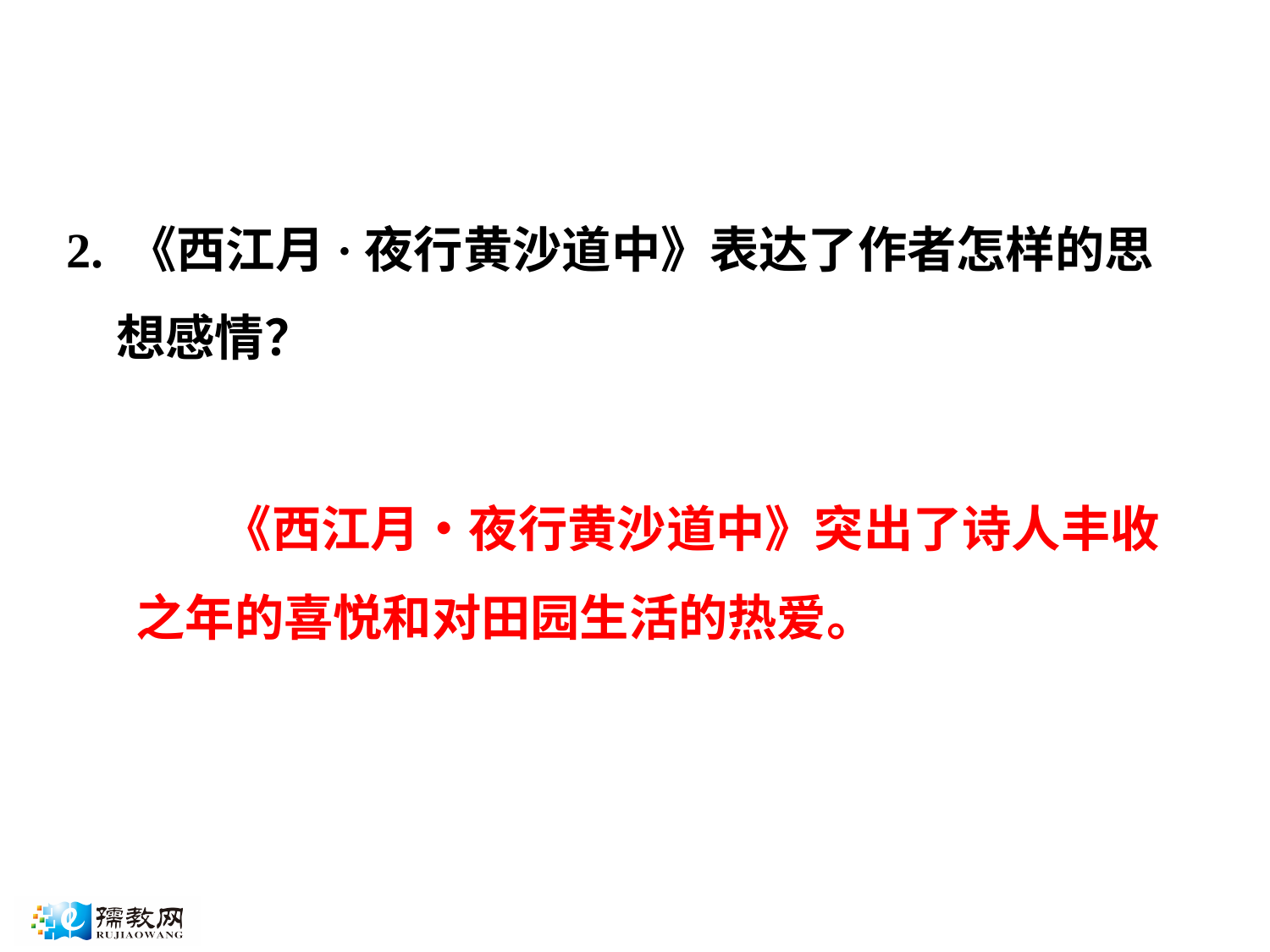

2. 《西江月·夜行黄沙道中》表达了作者怎样的思想感情？
《西江月•夜行黄沙道中》突出了诗人丰收之年的喜悦和对田园生活的热爱。